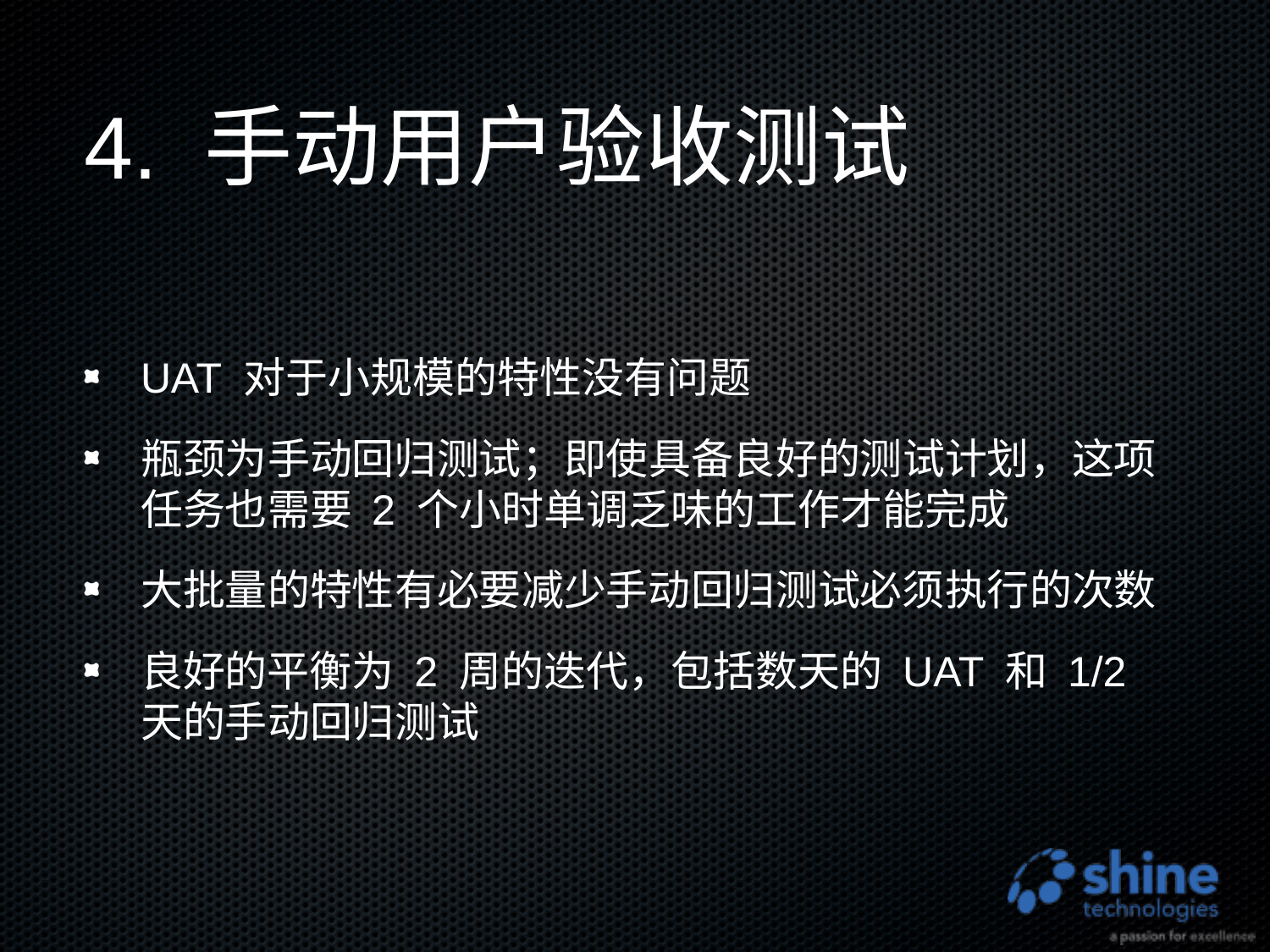

# 4. 手动用户验收测试
UAT 对于小规模的特性没有问题
瓶颈为手动回归测试；即使具备良好的测试计划，这项任务也需要 2 个小时单调乏味的工作才能完成
大批量的特性有必要减少手动回归测试必须执行的次数
良好的平衡为 2 周的迭代，包括数天的 UAT 和 1/2 天的手动回归测试